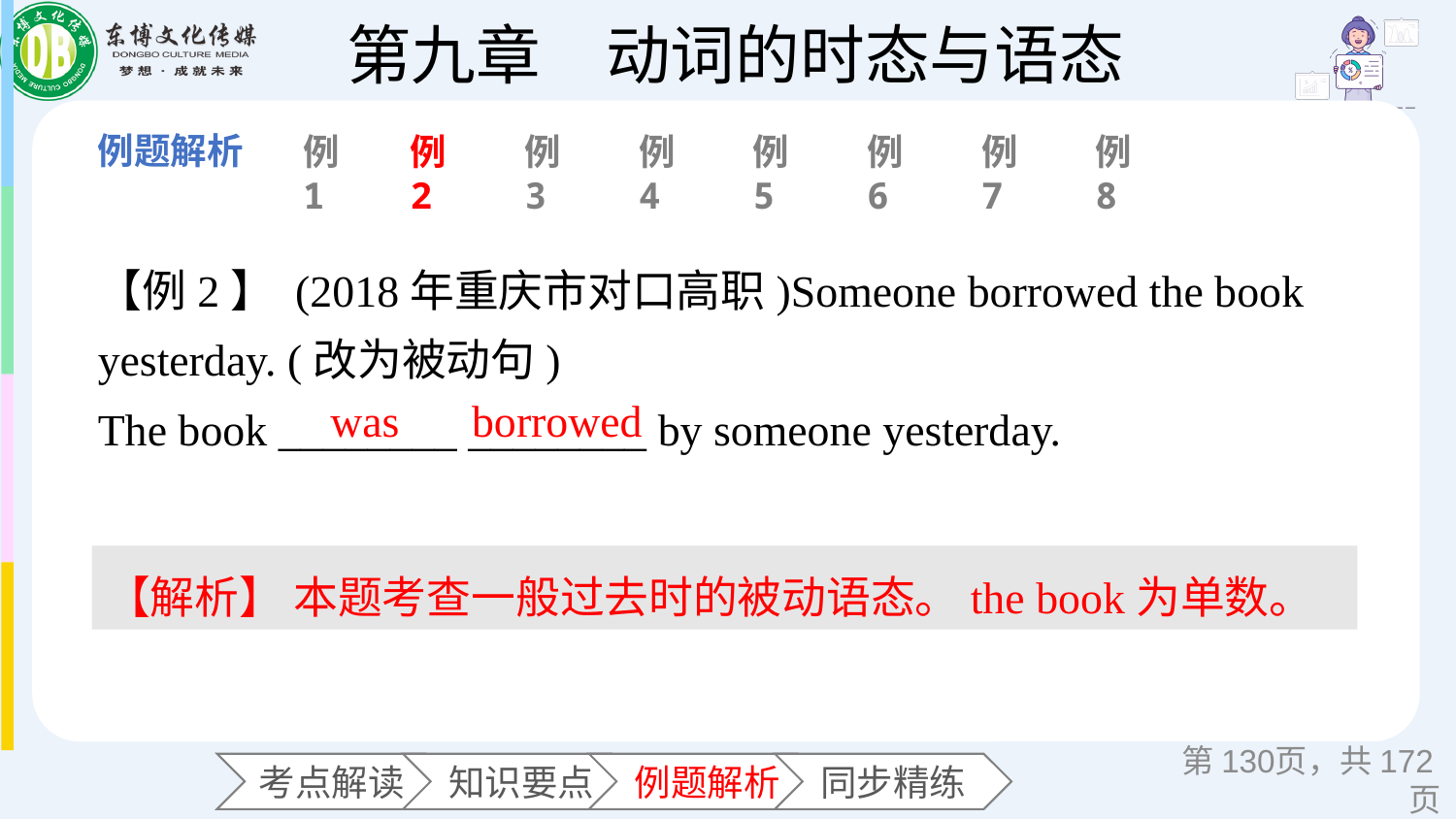

例1
例2
例3
例4
例5
例6
例7
例8
【例2】 (2018年重庆市对口高职)Someone borrowed the book yesterday. (改为被动句)
The book ________ ________ by someone yesterday.

was
borrowed
【解析】 本题考查一般过去时的被动语态。the book为单数。
第130页，共172页